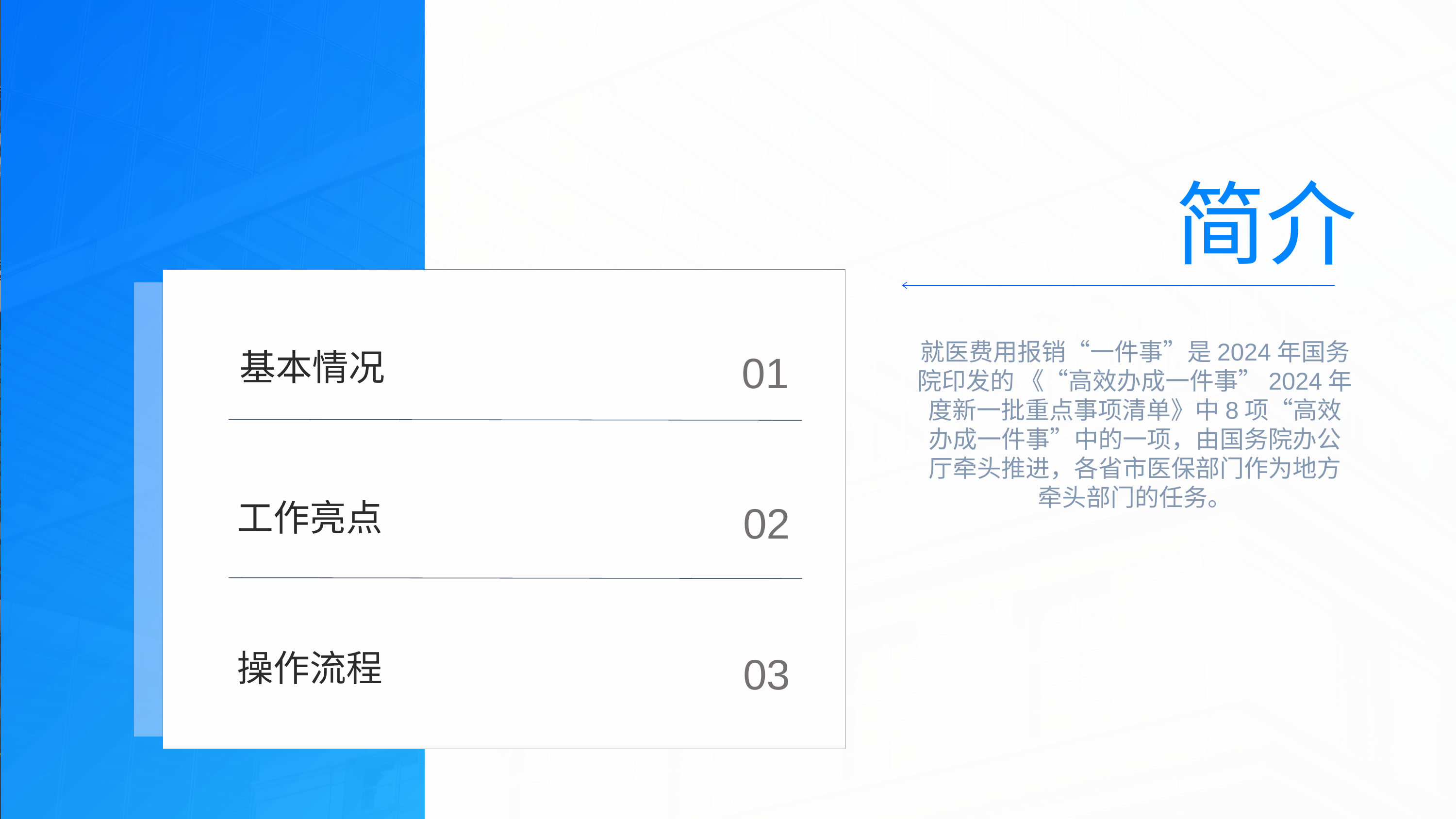

简介

就医费用报销“一件事”是2024年国务院印发的 《“高效办成一件事”2024年度新一批重点事项清单》中8项“高效办成一件事”中的一项，由国务院办公厅牵头推进，各省市医保部门作为地方牵头部门的任务。
基本情况
01

工作亮点
02

操作流程
03